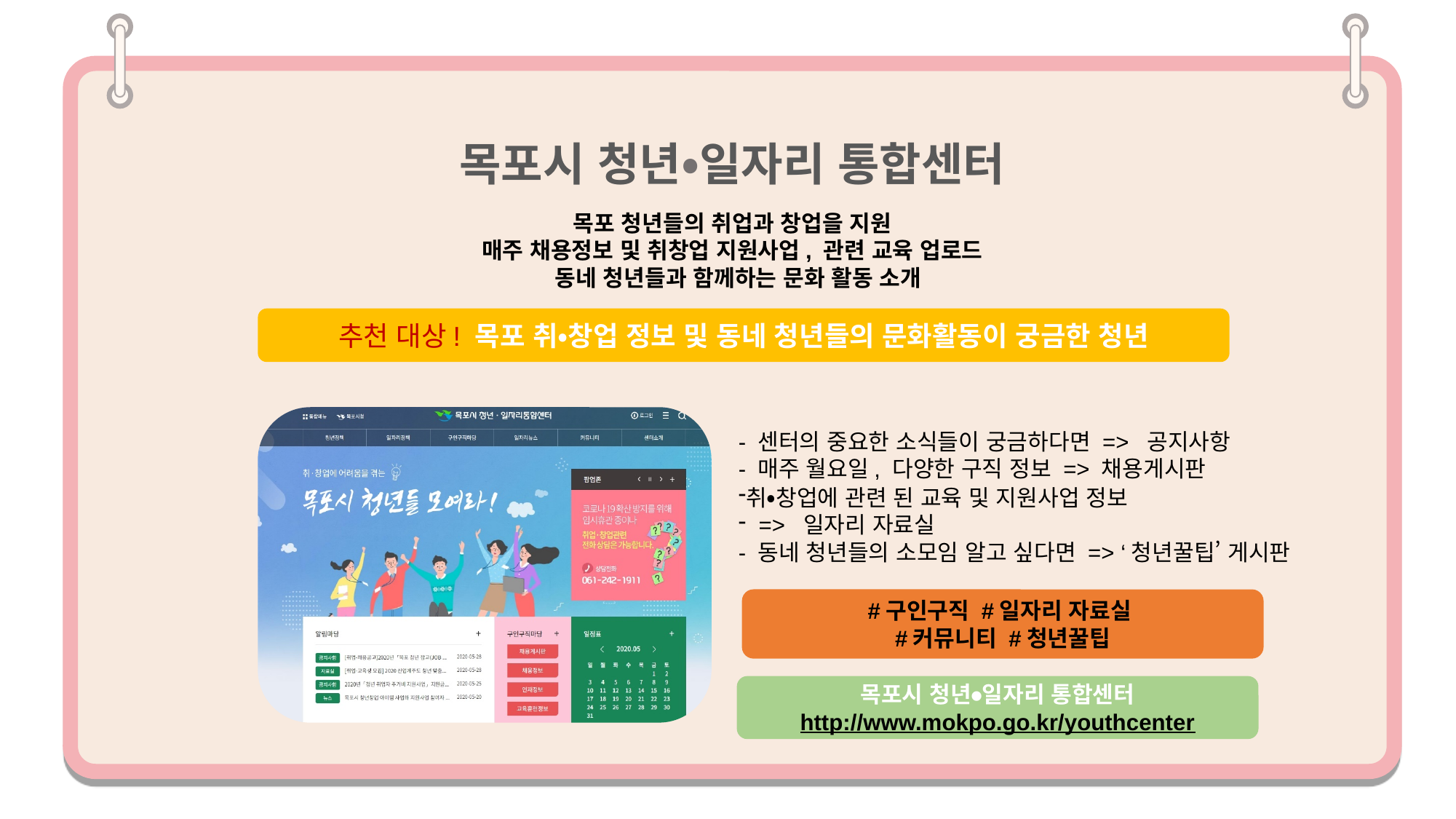

목포시 청년•일자리 통합센터

목포 청년들의 취업과 창업을 지원
매주 채용정보 및 취창업 지원사업, 관련 교육 업로드
 동네 청년들과 함께하는 문화 활동 소개

추천 대상! 목포 취•창업 정보 및 동네 청년들의 문화활동이 궁금한 청년

- 센터의 중요한 소식들이 궁금하다면 =>  공지사항
- 매주 월요일, 다양한 구직 정보 => 채용게시판
취•창업에 관련 된 교육 및 지원사업 정보
  =>  일자리 자료실
- 동네 청년들의 소모임 알고 싶다면 => ‘청년꿀팁’ 게시판

#구인구직 #일자리 자료실
#커뮤니티 #청년꿀팁

목포시 청년⦁일자리 통합센터
http://www.mokpo.go.kr/youthcenter